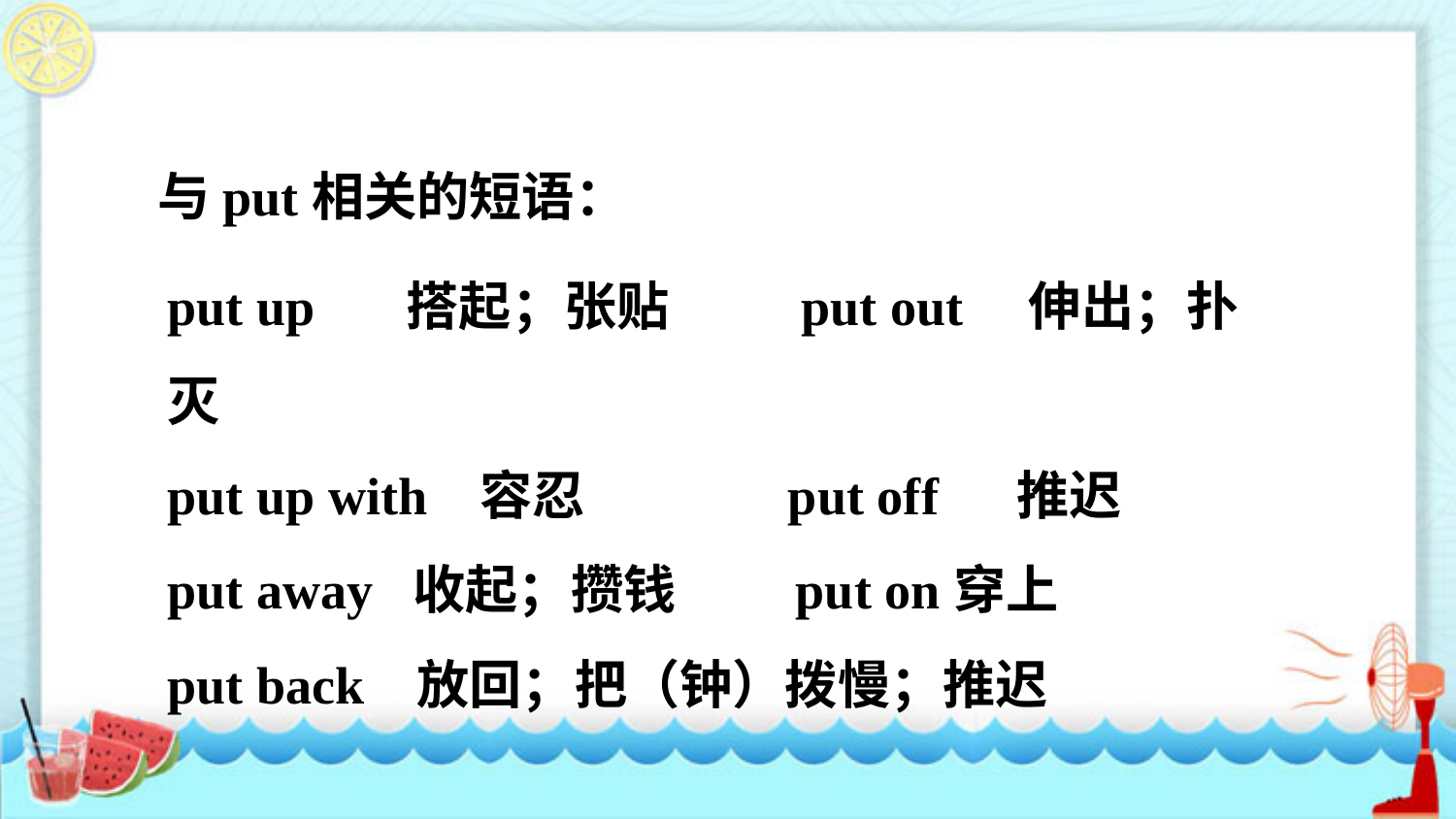

与put相关的短语：
put up      搭起；张贴          put out    伸出；扑灭
put up with   容忍                put off     推迟
put away  收起；攒钱         put on穿上
put back   放回；把（钟）拨慢；推迟